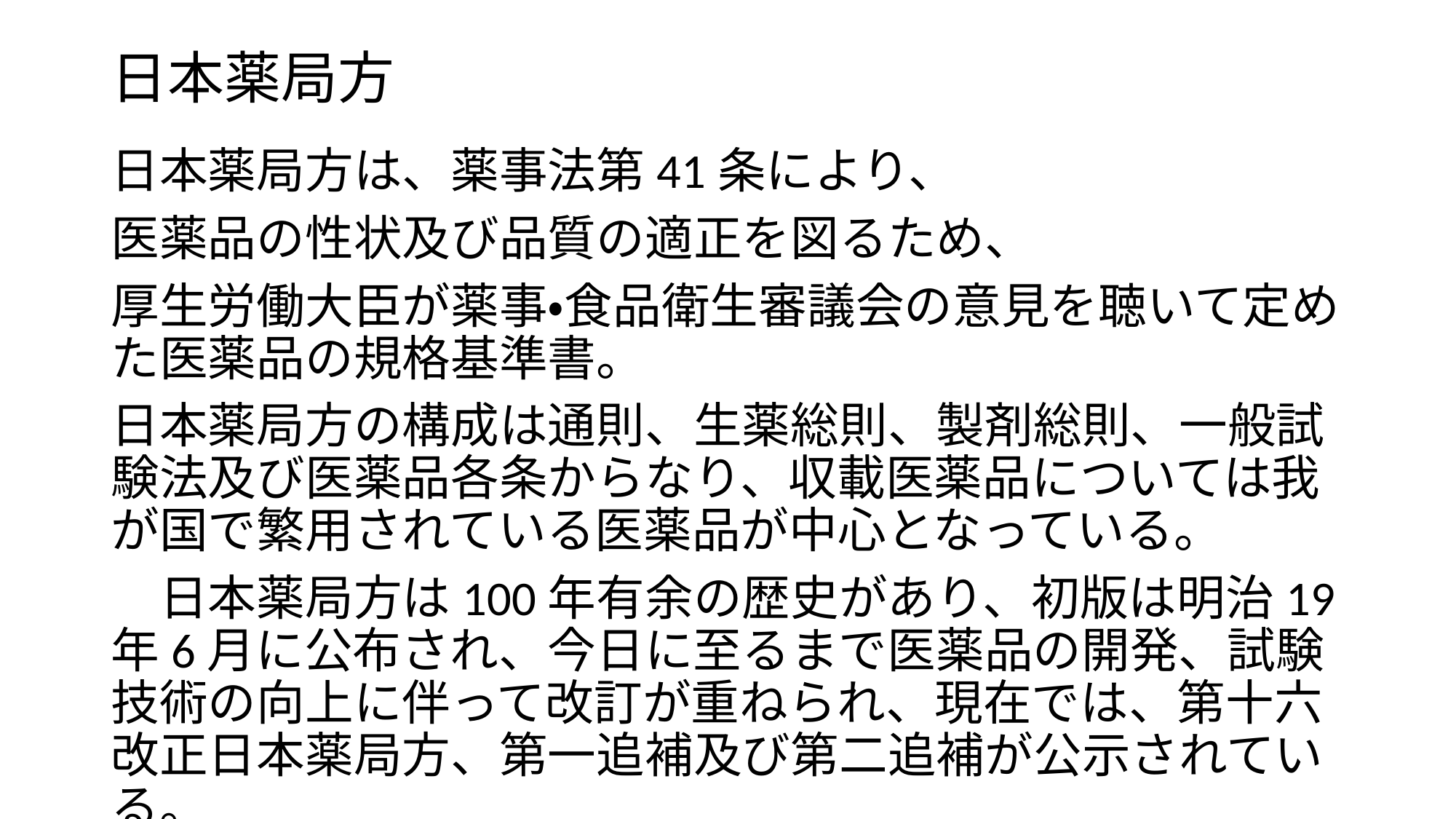

# 日本薬局方
日本薬局方は、薬事法第41条により、
医薬品の性状及び品質の適正を図るため、
厚生労働大臣が薬事・食品衛生審議会の意見を聴いて定めた医薬品の規格基準書。
日本薬局方の構成は通則、生薬総則、製剤総則、一般試験法及び医薬品各条からなり、収載医薬品については我が国で繁用されている医薬品が中心となっている。
　日本薬局方は100年有余の歴史があり、初版は明治19年6月に公布され、今日に至るまで医薬品の開発、試験技術の向上に伴って改訂が重ねられ、現在では、第十六改正日本薬局方、第一追補及び第二追補が公示されている。